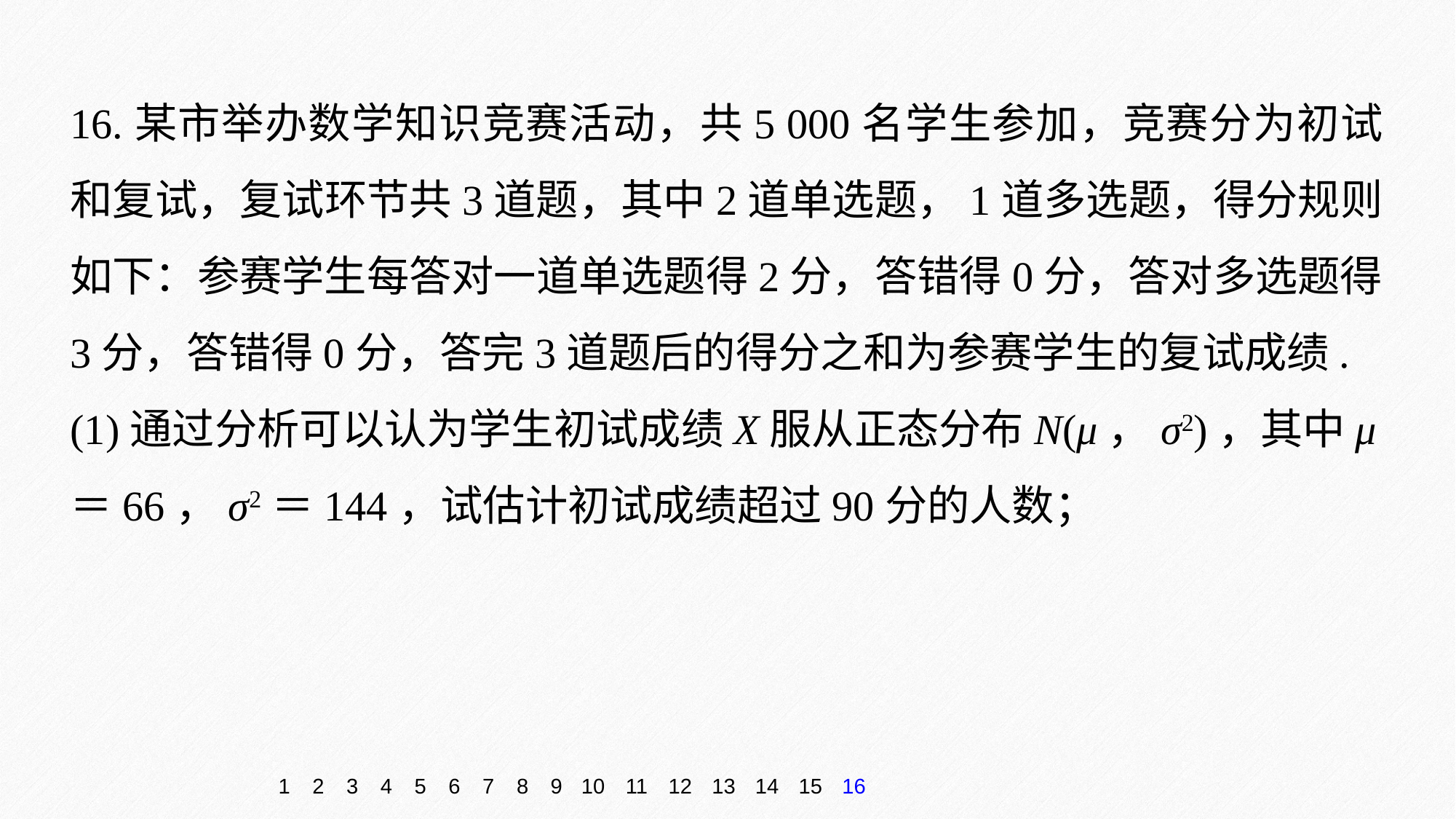

16.某市举办数学知识竞赛活动，共5 000名学生参加，竞赛分为初试和复试，复试环节共3道题，其中2道单选题，1道多选题，得分规则如下：参赛学生每答对一道单选题得2分，答错得0分，答对多选题得3分，答错得0分，答完3道题后的得分之和为参赛学生的复试成绩.
(1)通过分析可以认为学生初试成绩X服从正态分布N(μ，σ2)，其中μ＝66，σ2＝144，试估计初试成绩超过90分的人数；
1
2
3
4
5
6
7
8
9
10
11
12
13
14
15
16